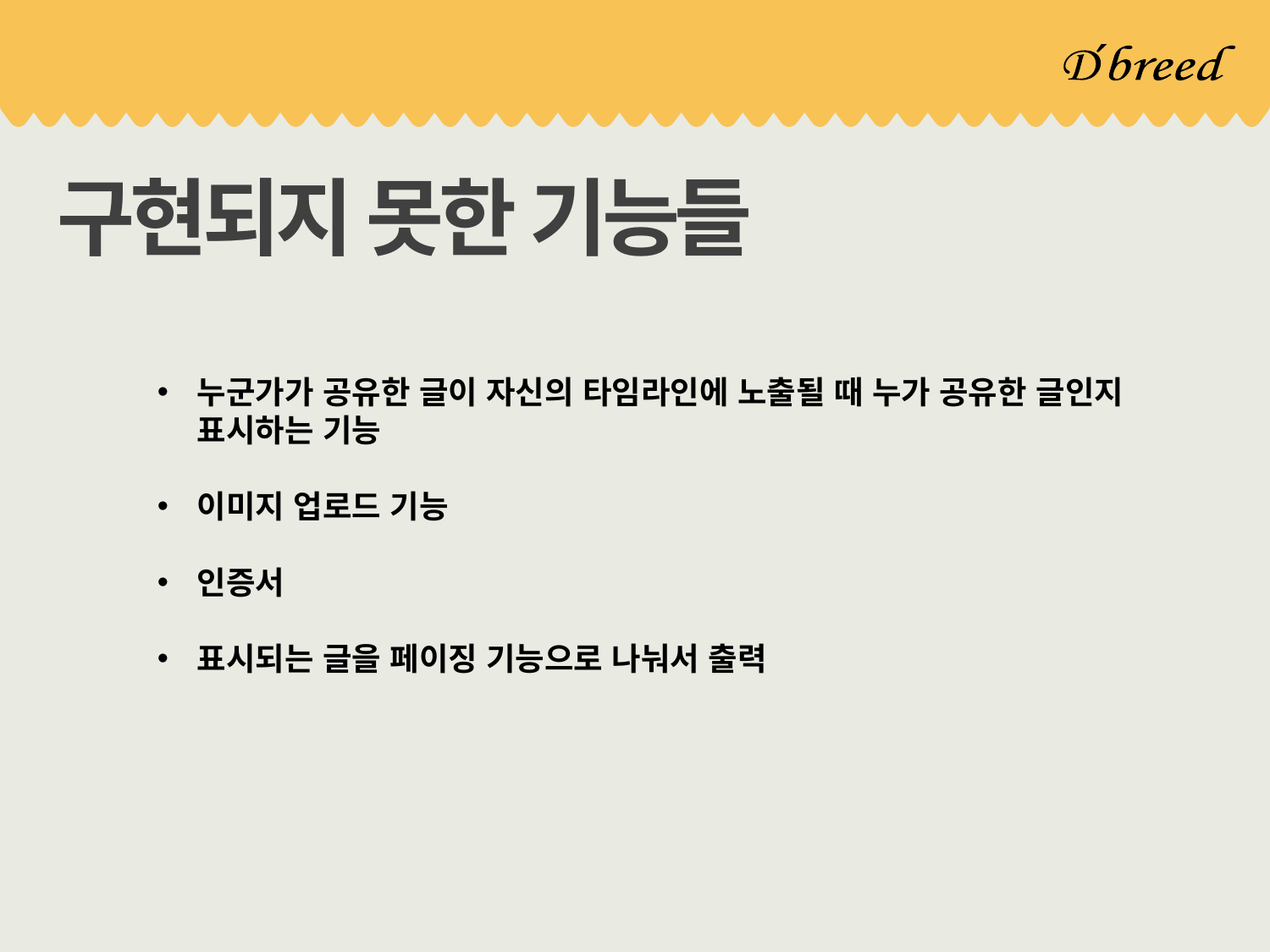

#
구현되지 못한 기능들
누군가가 공유한 글이 자신의 타임라인에 노출될 때 누가 공유한 글인지 표시하는 기능

이미지 업로드 기능

인증서

표시되는 글을 페이징 기능으로 나눠서 출력